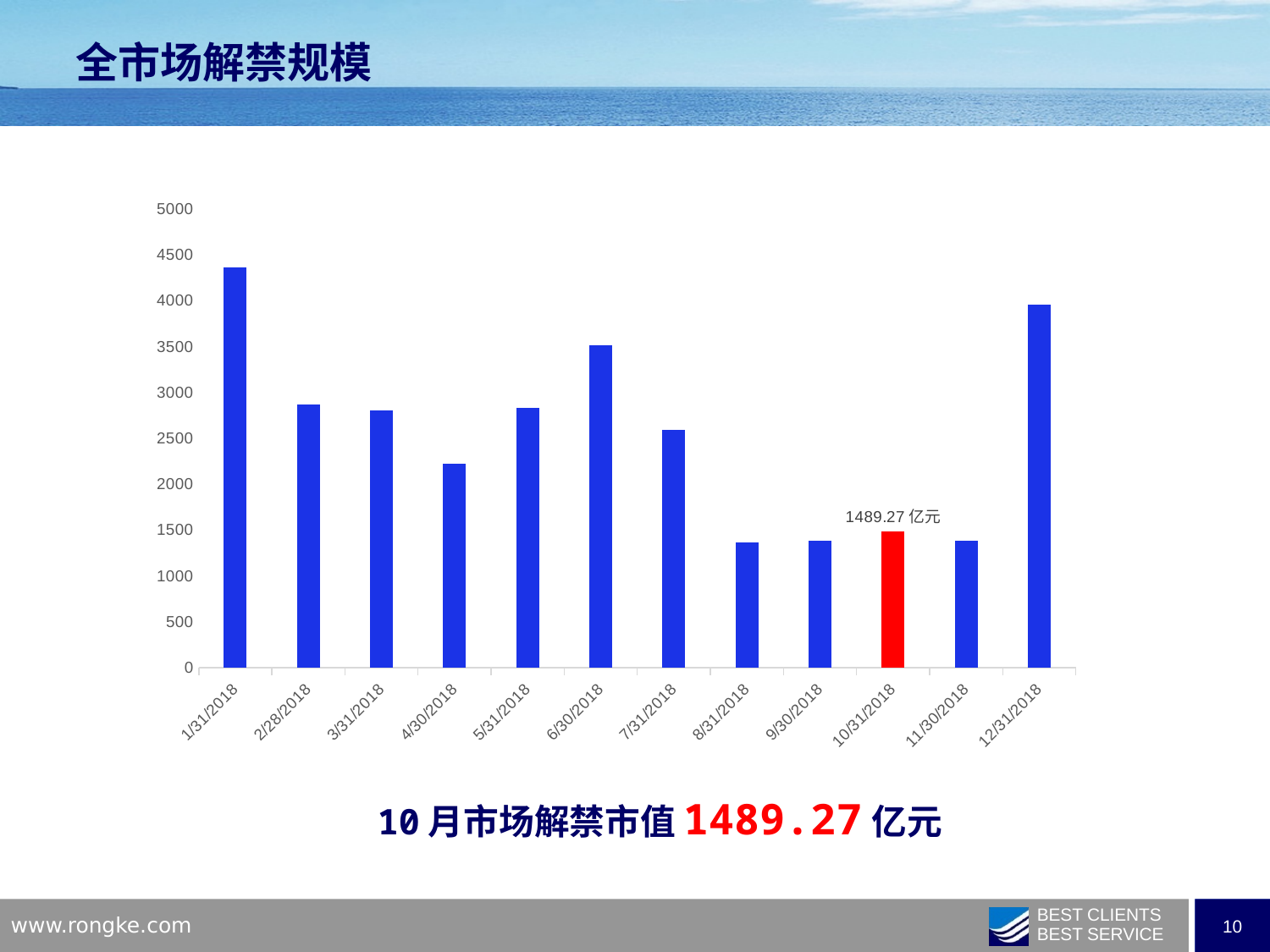

全市场解禁规模

### Chart

| Category |  |
|---|---|
| 43131 | 4370.466179 |
| 43159 | 2868.4940260000003 |
| 43190 | 2810.9941280000003 |
| 43220 | 2226.918345 |
| 43251 | 2838.9465920000002 |
| 43281 | 3515.696715 |
| 43312 | 2595.455454 |
| 43343 | 1363.472983 |
| 43373 | 1382.849078 |
| 43404 | 1489.268259 |
| 43434 | 1382.47756 |
| 43465 | 3964.3787399999997 |
10月市场解禁市值1489.27亿元